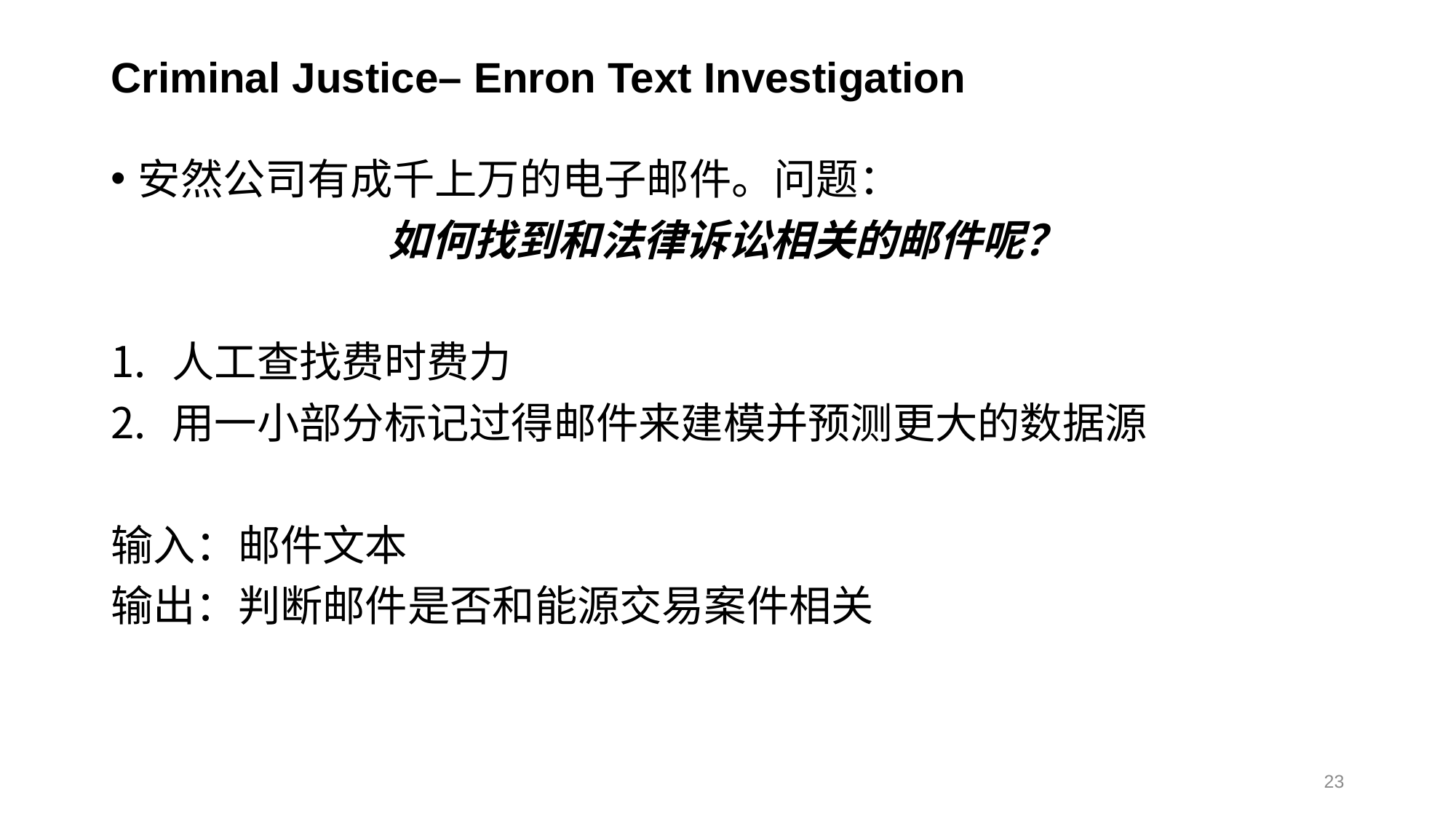

# Criminal Justice– Enron Text Investigation
安然公司有成千上万的电子邮件。问题：
如何找到和法律诉讼相关的邮件呢？

人工查找费时费力
用一小部分标记过得邮件来建模并预测更大的数据源

输入：邮件文本
输出：判断邮件是否和能源交易案件相关
23